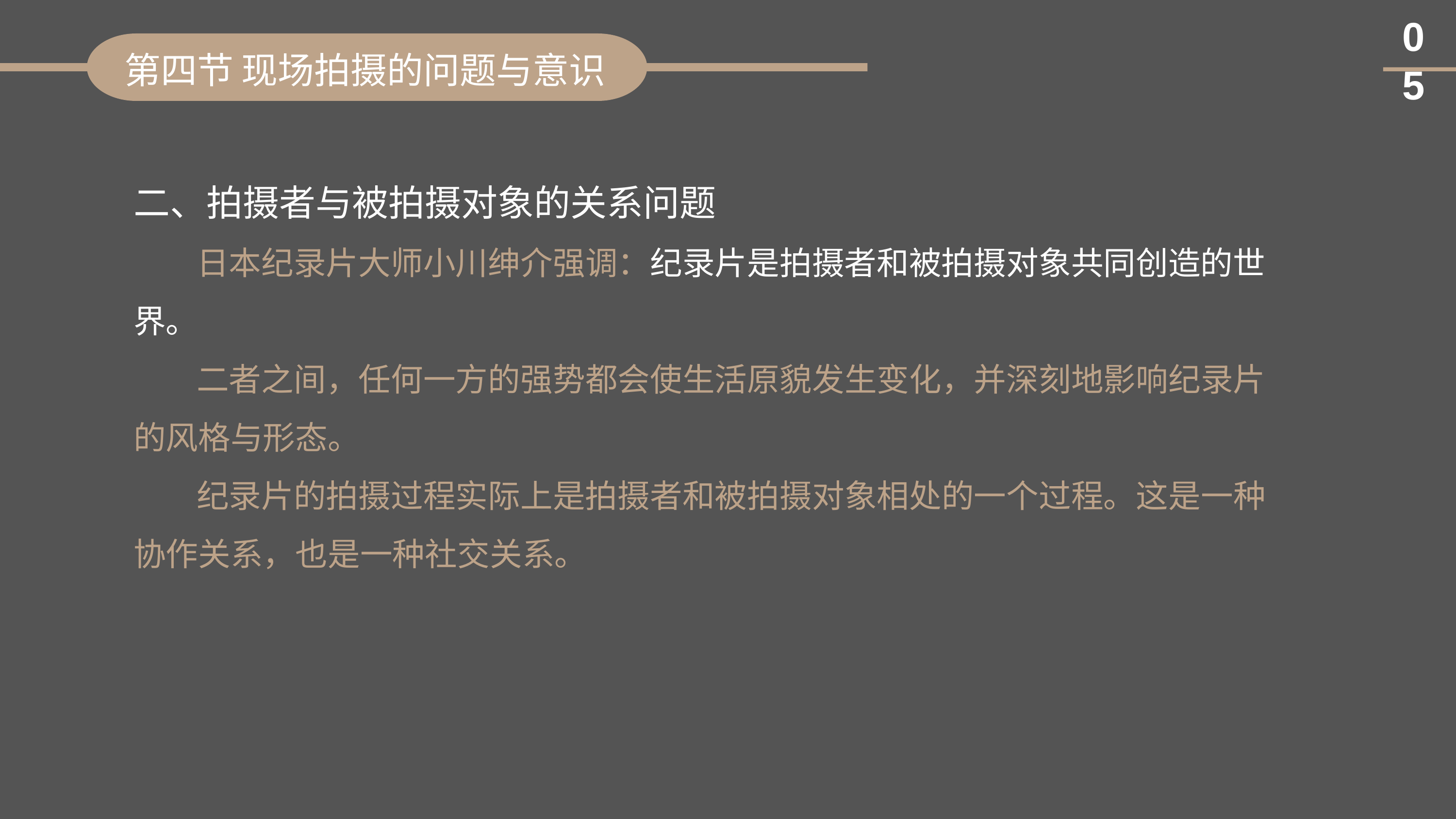

05

第四节 现场拍摄的问题与意识

二、拍摄者与被拍摄对象的关系问题
日本纪录片大师小川绅介强调：纪录片是拍摄者和被拍摄对象共同创造的世界。
二者之间，任何一方的强势都会使生活原貌发生变化，并深刻地影响纪录片的风格与形态。
纪录片的拍摄过程实际上是拍摄者和被拍摄对象相处的一个过程。这是一种协作关系，也是一种社交关系。